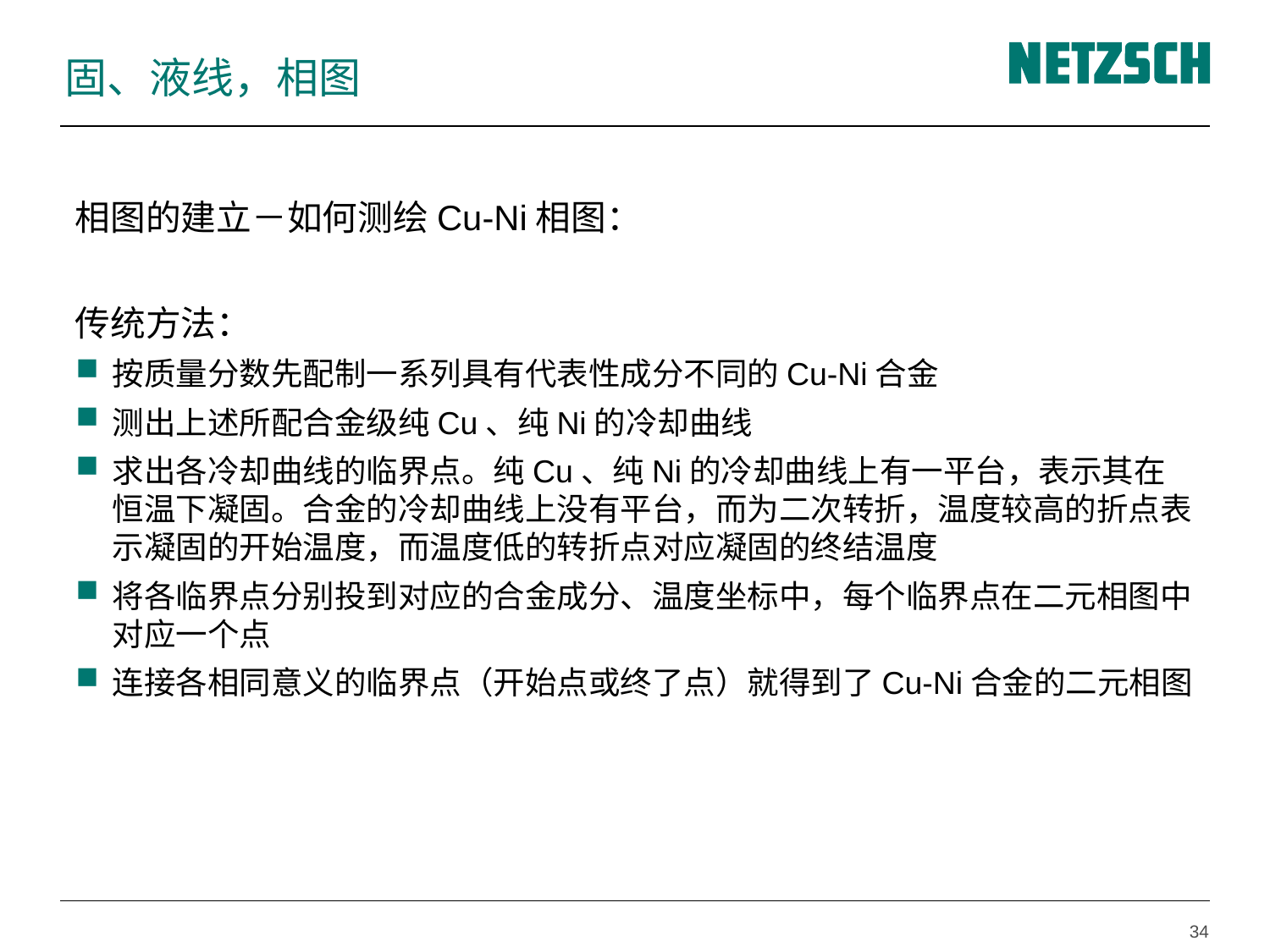

固、液线，相图
相图的建立－如何测绘Cu-Ni相图：

传统方法：
按质量分数先配制一系列具有代表性成分不同的Cu-Ni合金
测出上述所配合金级纯Cu、纯Ni的冷却曲线
求出各冷却曲线的临界点。纯Cu、纯Ni的冷却曲线上有一平台，表示其在恒温下凝固。合金的冷却曲线上没有平台，而为二次转折，温度较高的折点表示凝固的开始温度，而温度低的转折点对应凝固的终结温度
将各临界点分别投到对应的合金成分、温度坐标中，每个临界点在二元相图中对应一个点
连接各相同意义的临界点（开始点或终了点）就得到了Cu-Ni合金的二元相图

34